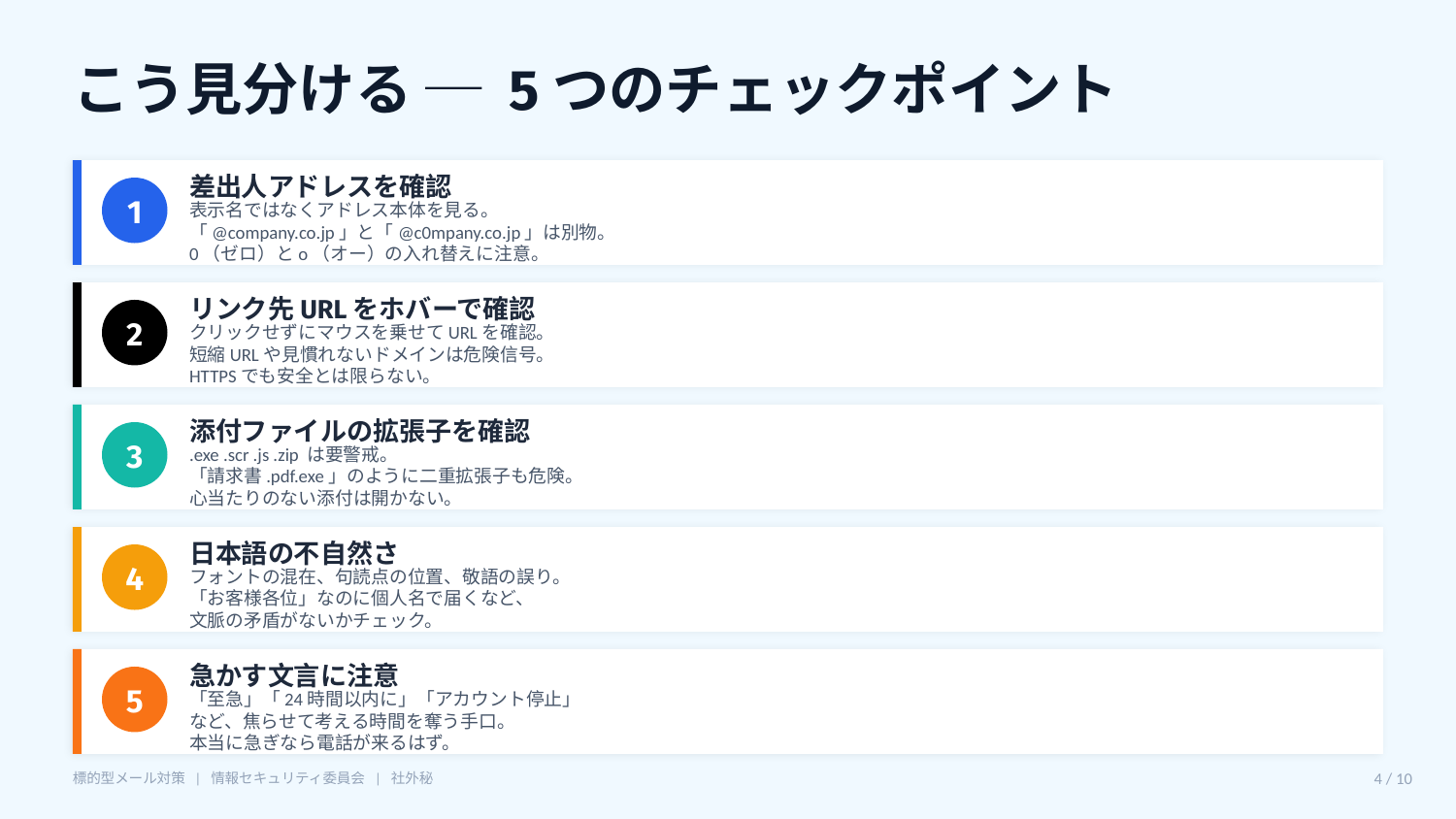

こう見分ける ─ 5つのチェックポイント

差出人アドレスを確認

1
表示名ではなくアドレス本体を見る。
「@company.co.jp」と「@c0mpany.co.jp」は別物。
0（ゼロ）とo（オー）の入れ替えに注意。

リンク先URLをホバーで確認

2
クリックせずにマウスを乗せてURLを確認。
短縮URLや見慣れないドメインは危険信号。
HTTPSでも安全とは限らない。

添付ファイルの拡張子を確認

3
.exe .scr .js .zip は要警戒。
「請求書.pdf.exe」のように二重拡張子も危険。
心当たりのない添付は開かない。

日本語の不自然さ

4
フォントの混在、句読点の位置、敬語の誤り。
「お客様各位」なのに個人名で届くなど、
文脈の矛盾がないかチェック。

急かす文言に注意

5
「至急」「24時間以内に」「アカウント停止」
など、焦らせて考える時間を奪う手口。
本当に急ぎなら電話が来るはず。
標的型メール対策  |  情報セキュリティ委員会  |  社外秘
4 / 10